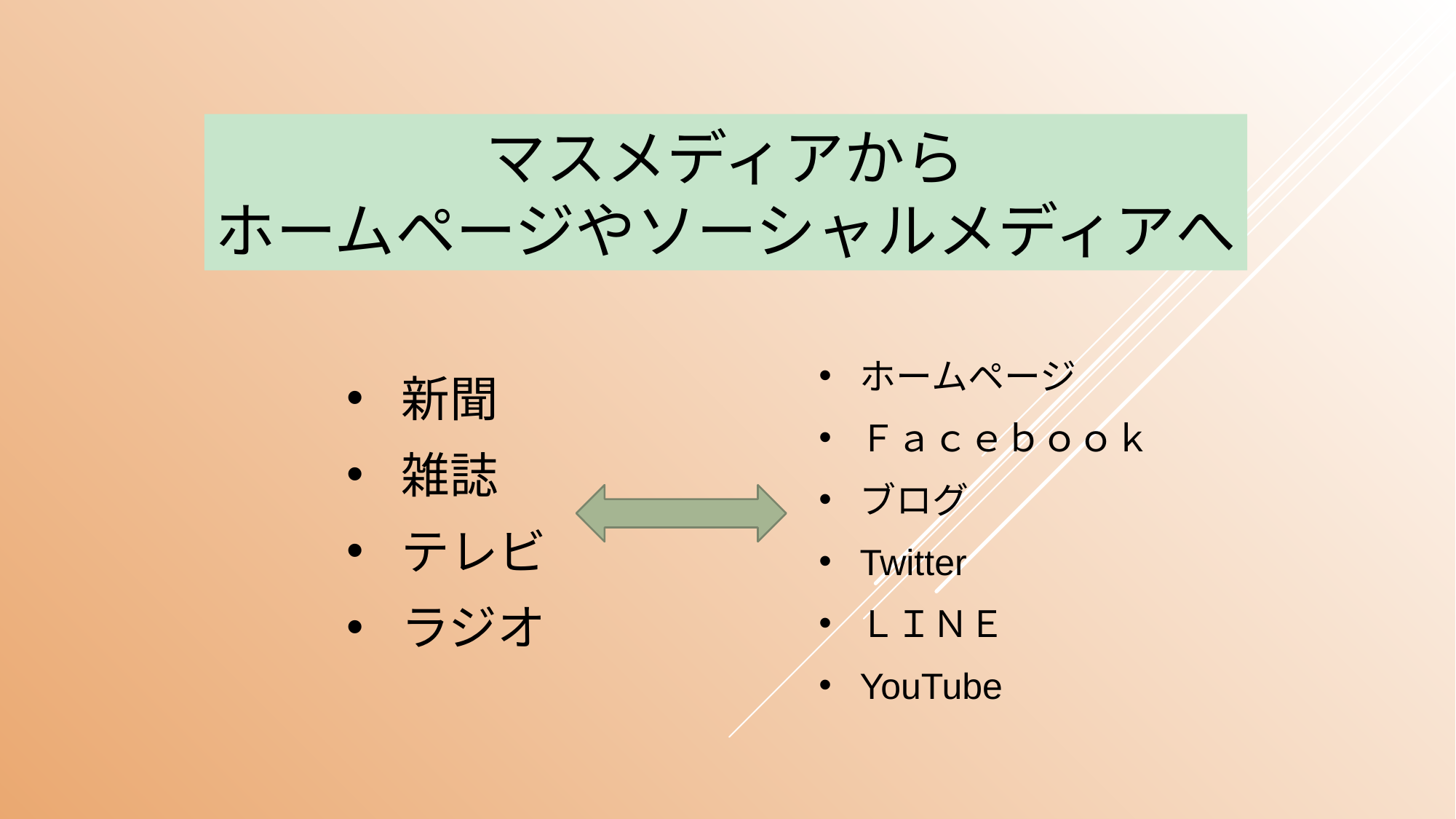

マスメディアから
ホームページやソーシャルメディアへ
ホームページ
Ｆａｃｅｂｏｏｋ
ブログ
Twitter
ＬＩＮＥ
YouTube
新聞
雑誌
テレビ
ラジオ